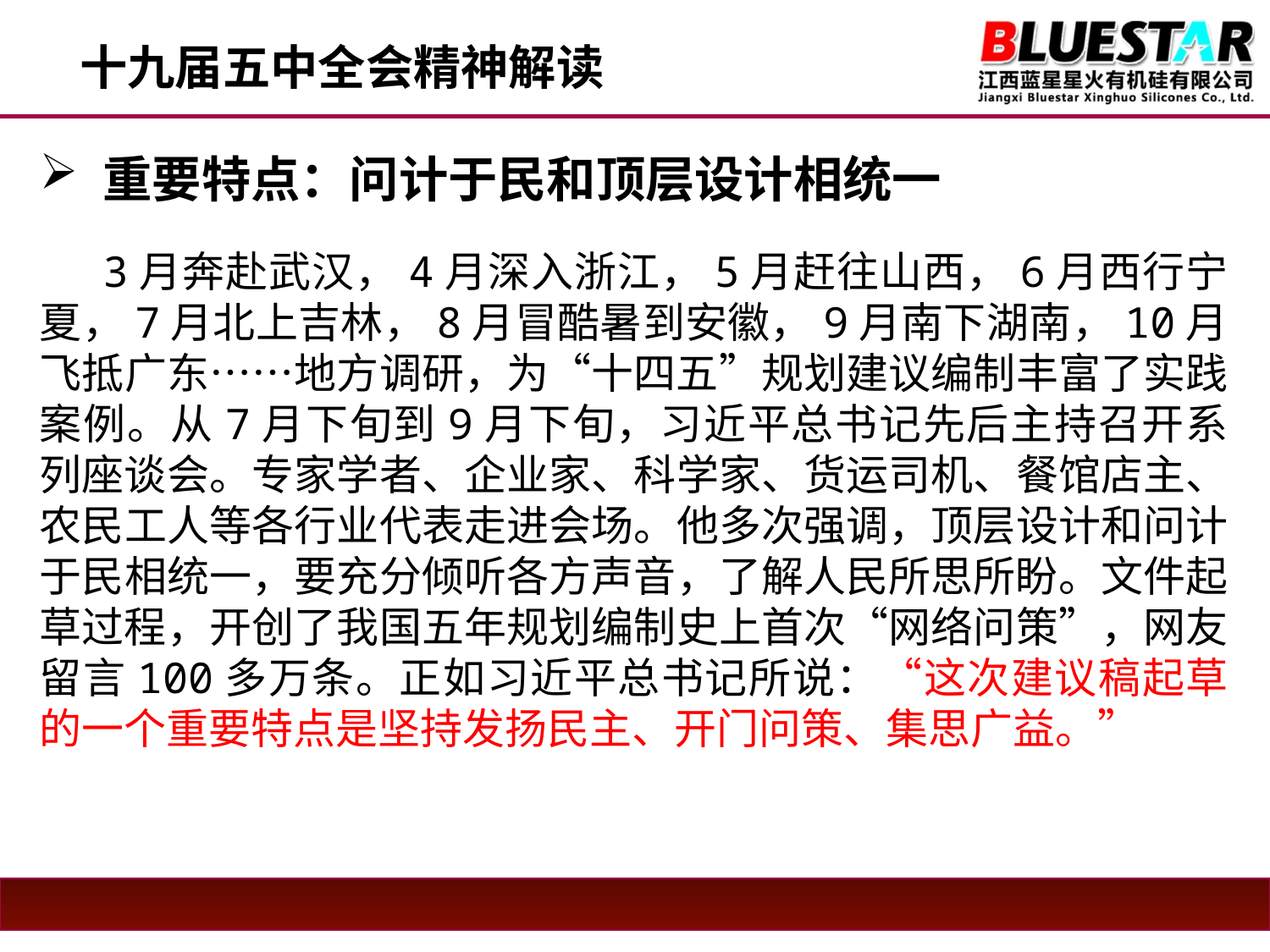

# 十九届五中全会精神解读
重要特点：问计于民和顶层设计相统一

3月奔赴武汉，4月深入浙江，5月赶往山西，6月西行宁夏，7月北上吉林，8月冒酷暑到安徽，9月南下湖南，10月飞抵广东……地方调研，为“十四五”规划建议编制丰富了实践案例。从7月下旬到9月下旬，习近平总书记先后主持召开系列座谈会。专家学者、企业家、科学家、货运司机、餐馆店主、农民工人等各行业代表走进会场。他多次强调，顶层设计和问计于民相统一，要充分倾听各方声音，了解人民所思所盼。文件起草过程，开创了我国五年规划编制史上首次“网络问策”，网友留言100多万条。正如习近平总书记所说：“这次建议稿起草的一个重要特点是坚持发扬民主、开门问策、集思广益。”